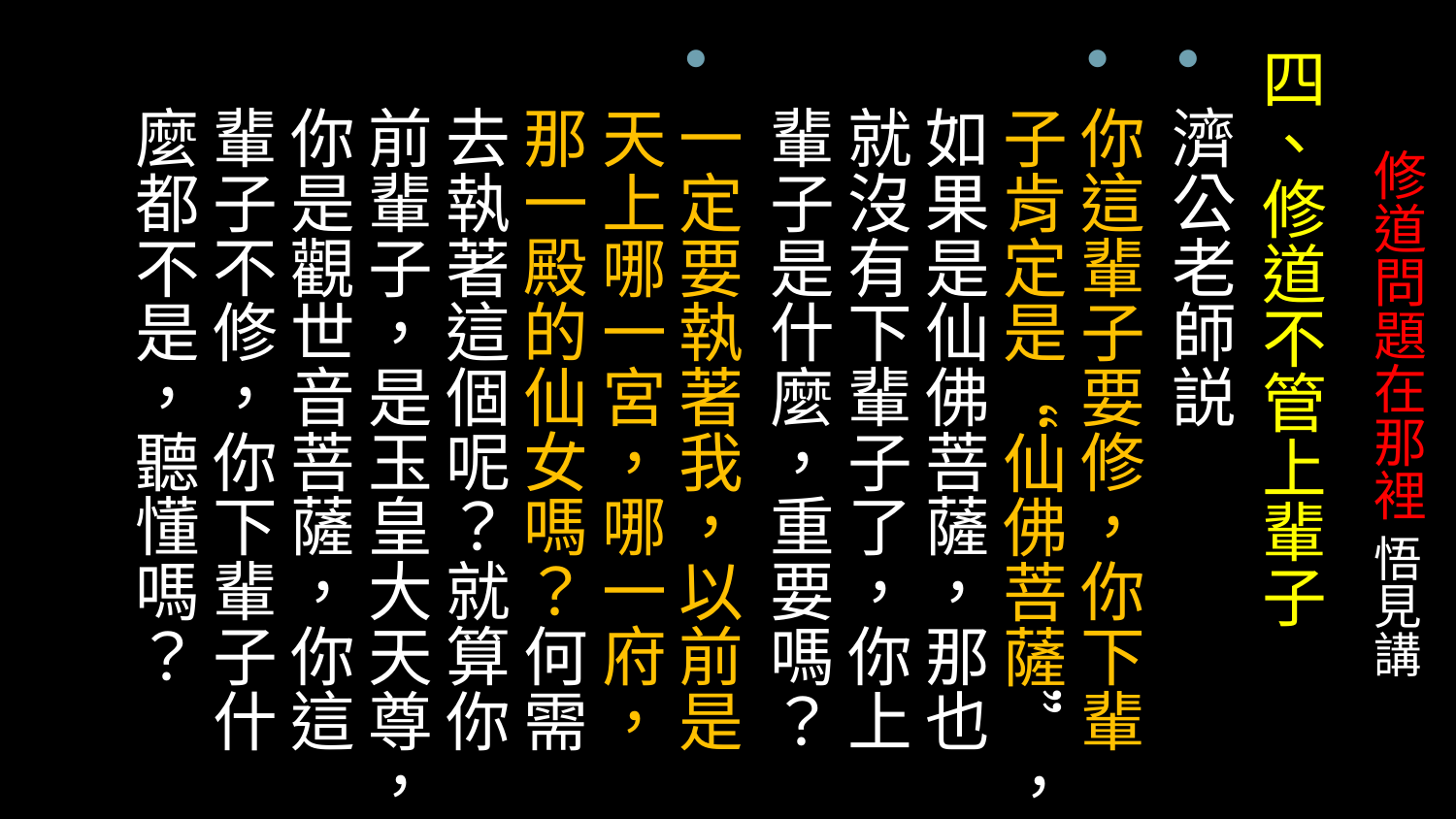

四、修道不管上輩子
濟公老師説
你這輩子要修，你下輩子肯定是“仙佛菩薩”，如果是仙佛菩薩，那也就沒有下輩子了，你上輩子是什麼，重要嗎？
一定要執著我，以前是天上哪一宮，哪一府，那一殿的仙女嗎？何需去執著這個呢？就算你前輩子，是玉皇大天尊，你是觀世音菩薩，你這輩子不修，你下輩子什麼都不是，聽懂嗎？

# 修道問題在那裡 悟見講